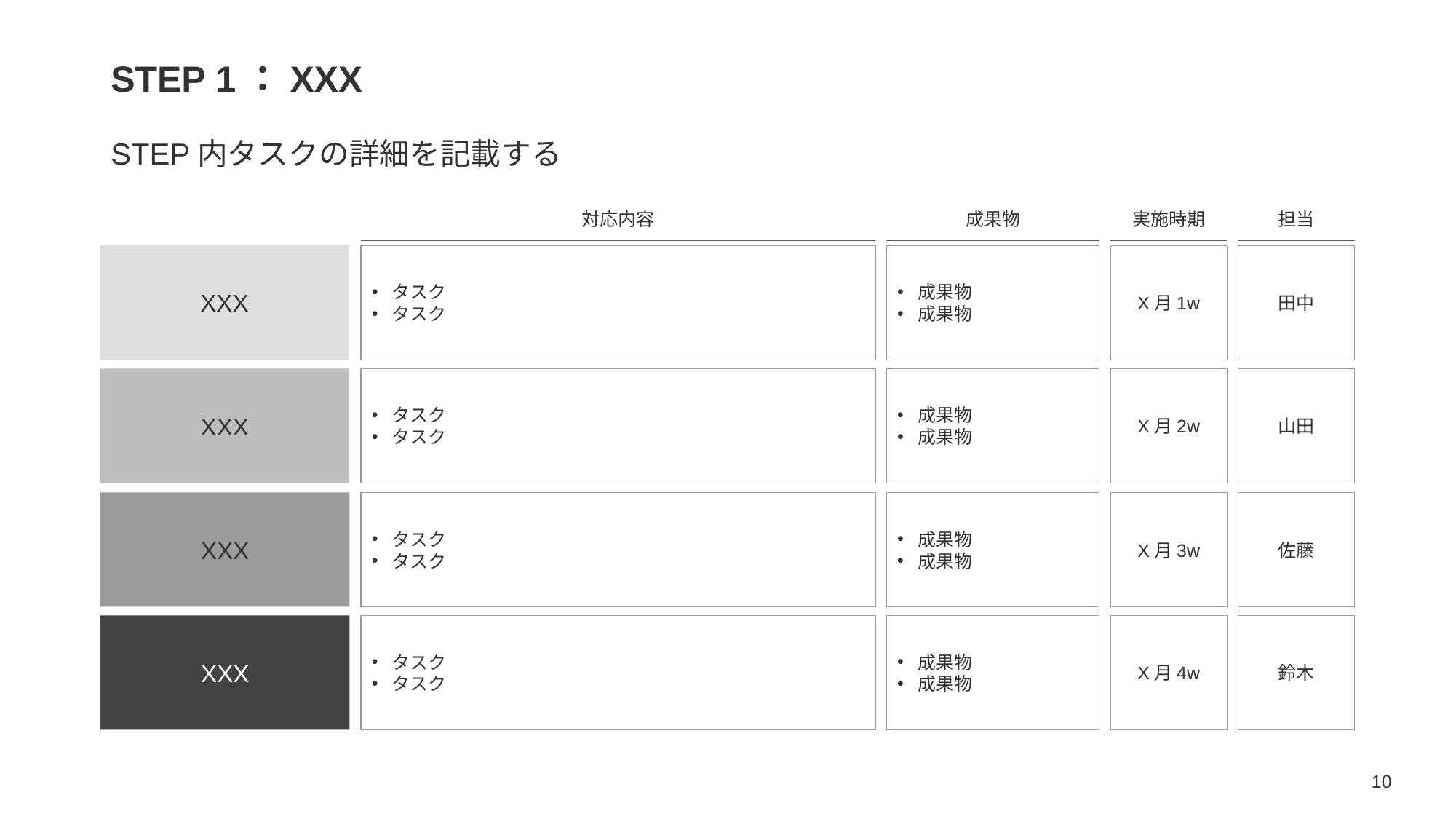

# STEP 1：XXX
STEP内タスクの詳細を記載する
成果物
実施時期
対応内容
担当
成果物
成果物
X月1w
タスク
タスク
田中
XXX
XXX
成果物
成果物
X月2w
タスク
タスク
山田
成果物
成果物
X月3w
XXX
タスク
タスク
佐藤
成果物
成果物
X月4w
XXX
タスク
タスク
鈴木
10